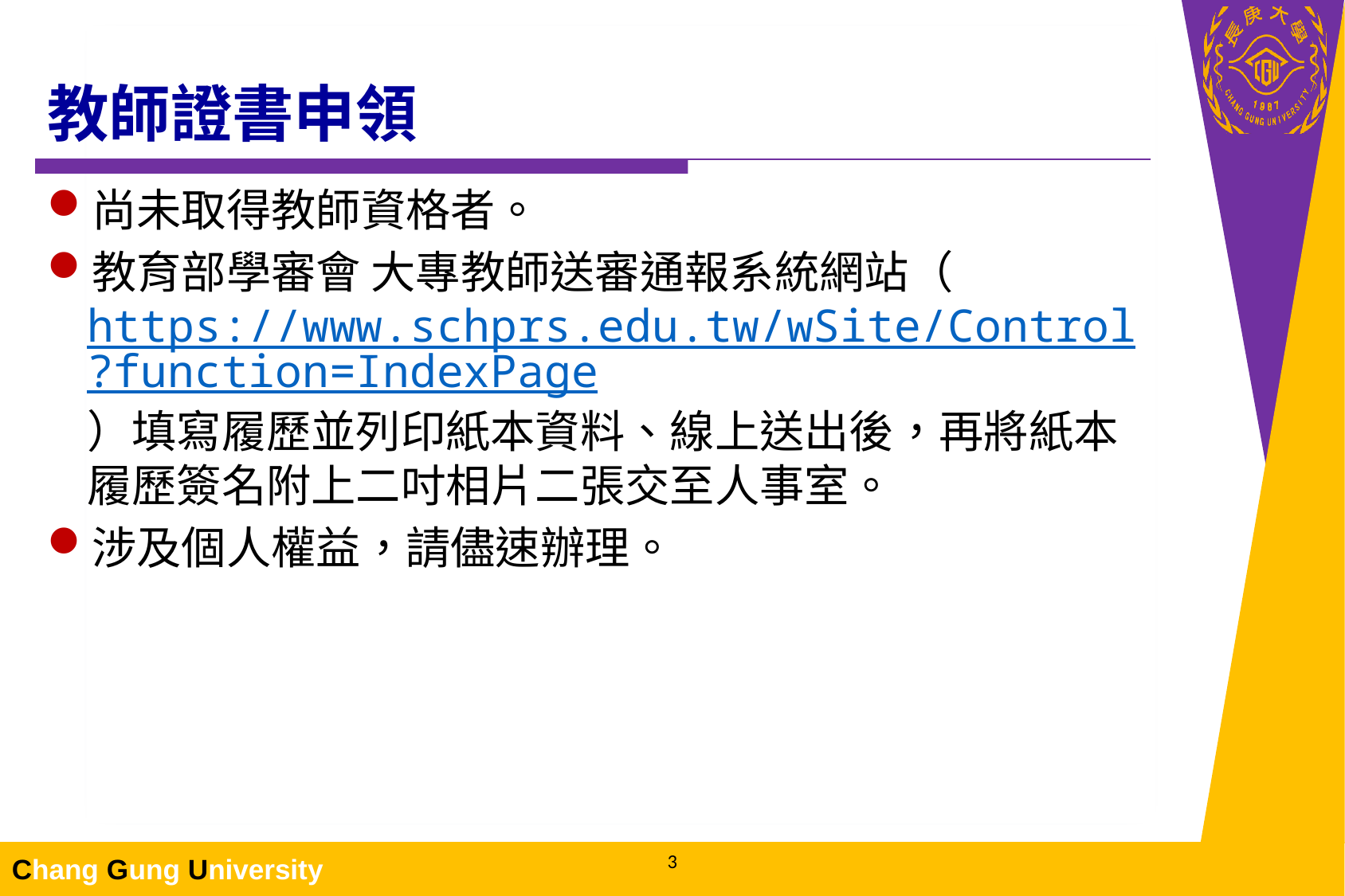

# 教師證書申領
尚未取得教師資格者。
教育部學審會 大專教師送審通報系統網站（https://www.schprs.edu.tw/wSite/Control?function=IndexPage）填寫履歷並列印紙本資料、線上送出後，再將紙本履歷簽名附上二吋相片二張交至人事室。
涉及個人權益，請儘速辦理。
3